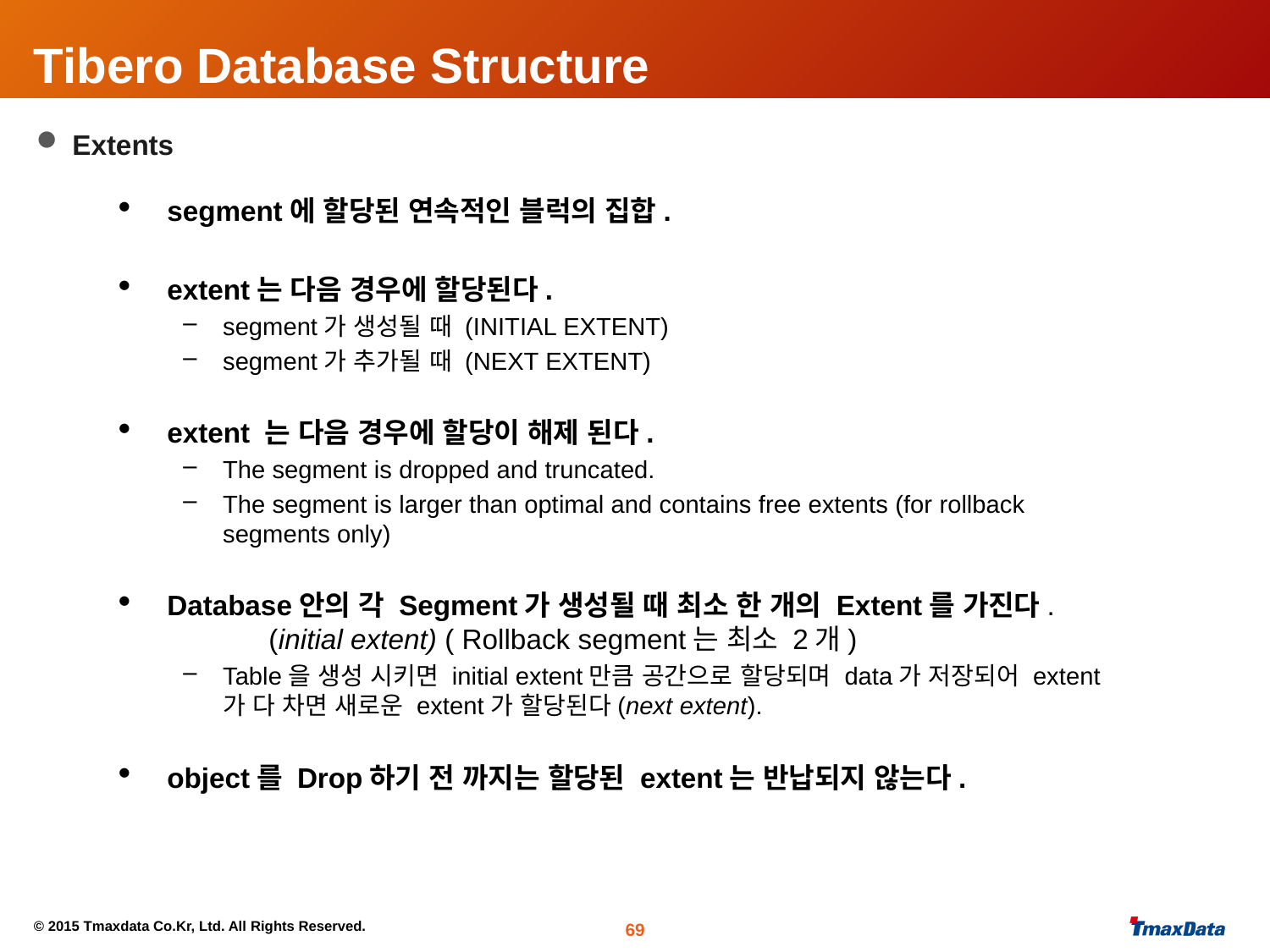

# Tibero Database Structure
 Extents

segment에 할당된 연속적인 블럭의 집합.

extent는 다음 경우에 할당된다.
segment가 생성될 때 (INITIAL EXTENT)
segment가 추가될 때 (NEXT EXTENT)

extent 는 다음 경우에 할당이 해제 된다.
The segment is dropped and truncated.
The segment is larger than optimal and contains free extents (for rollback segments only)

Database안의 각 Segment가 생성될 때 최소 한 개의 Extent를 가진다.                     (initial extent) ( Rollback segment는 최소 2개)
Table을 생성 시키면 initial extent만큼 공간으로 할당되며 data가 저장되어 extent가 다 차면 새로운 extent가 할당된다(next extent).

object를 Drop하기 전 까지는 할당된 extent는 반납되지 않는다.